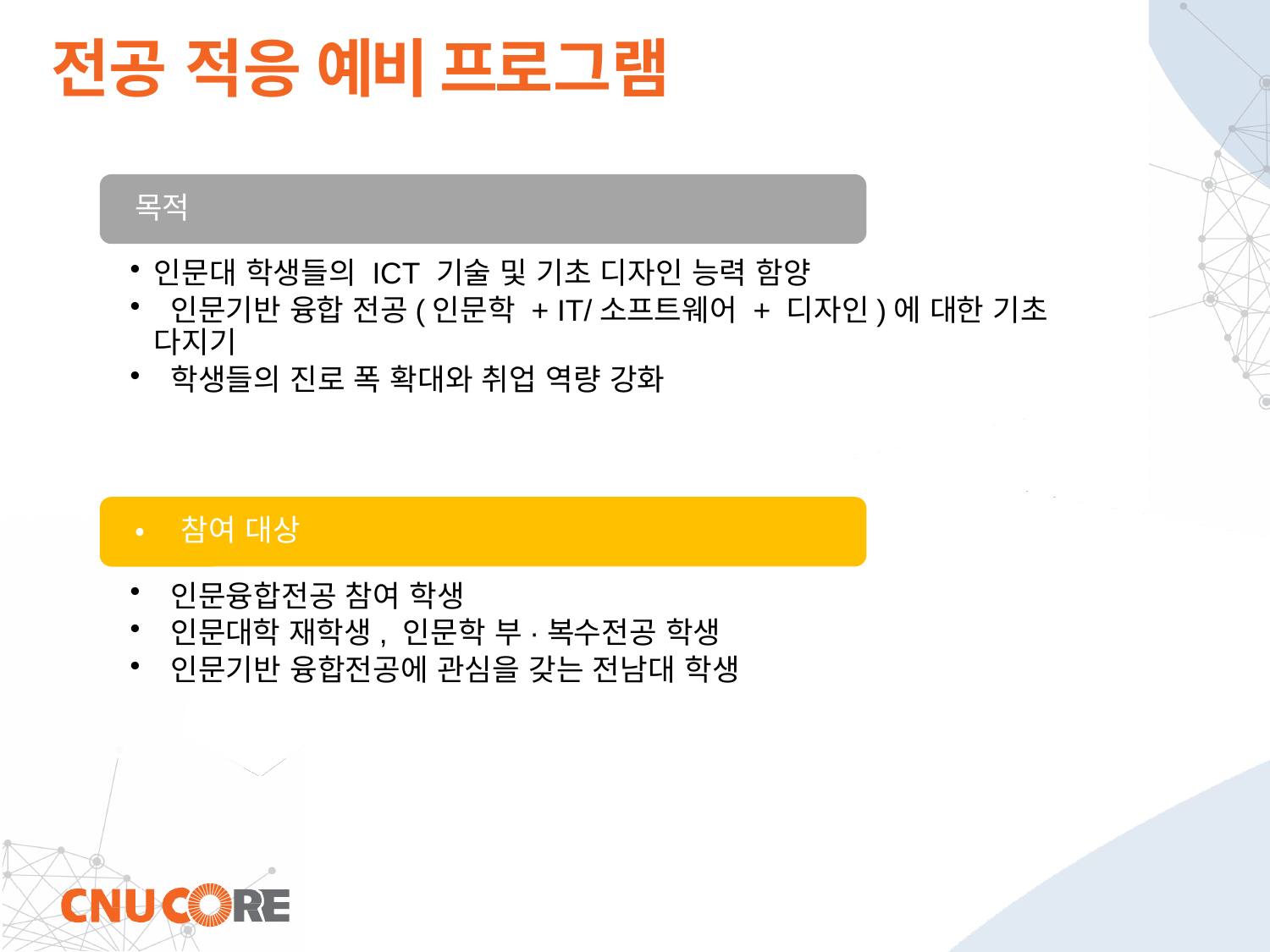

# 전공 적응 예비 프로그램
인문대 학생들의 ICT 기술 및 기초 디자인 능력 함양
 인문기반 융합 전공(인문학 + IT/소프트웨어 + 디자인)에 대한 기초 다지기
 학생들의 진로 폭 확대와 취업 역량 강화
목적
 인문융합전공 참여 학생
 인문대학 재학생, 인문학 부·복수전공 학생
 인문기반 융합전공에 관심을 갖는 전남대 학생
•참여 대상